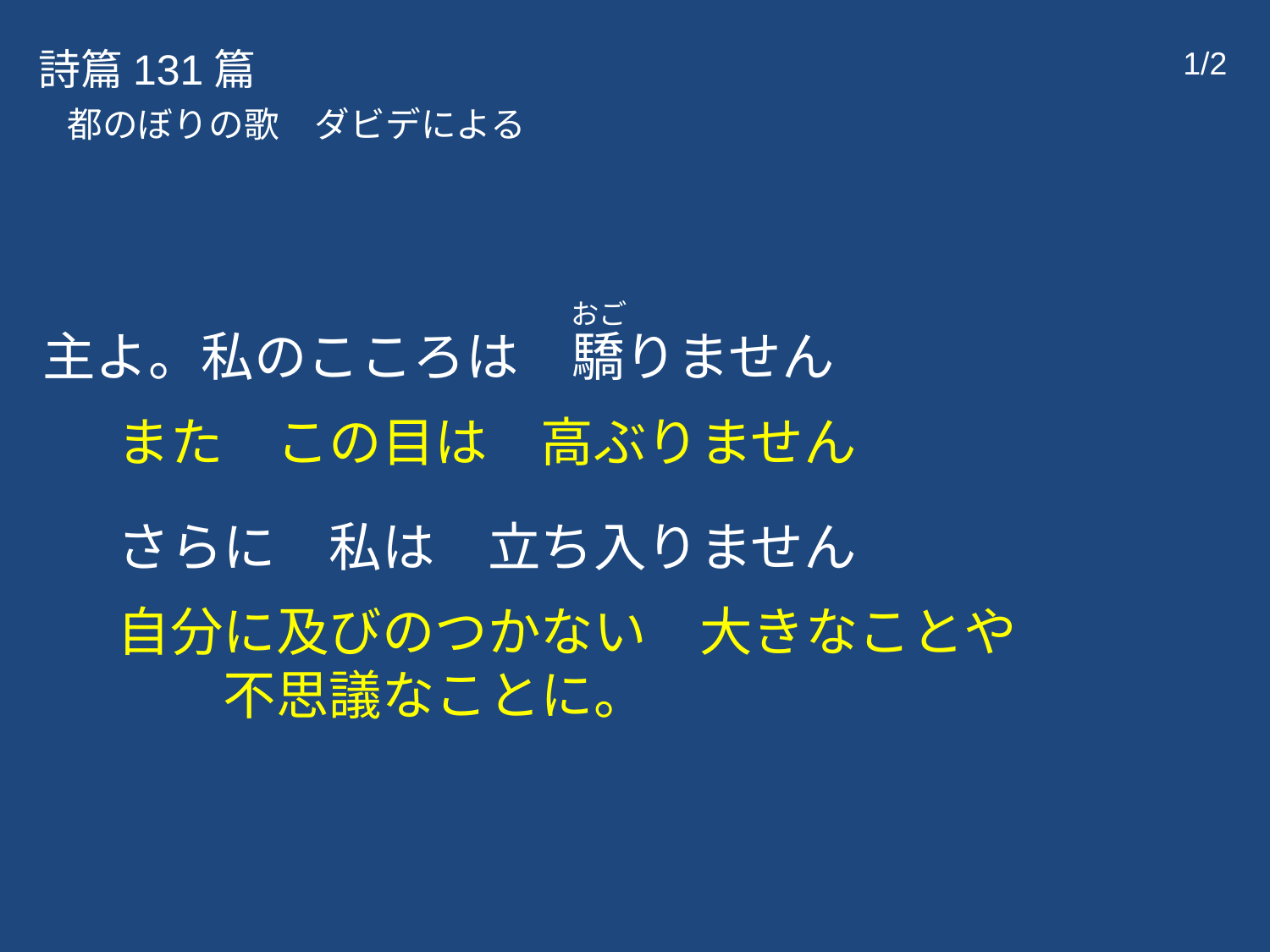

詩篇131篇
1/2
都のぼりの歌　ダビデによる

主よ。私のこころは　驕りません
また　この目は　高ぶりません
さらに　私は　立ち入りません
自分に及びのつかない　大きなことや　　　　　　不思議なことに。
おご